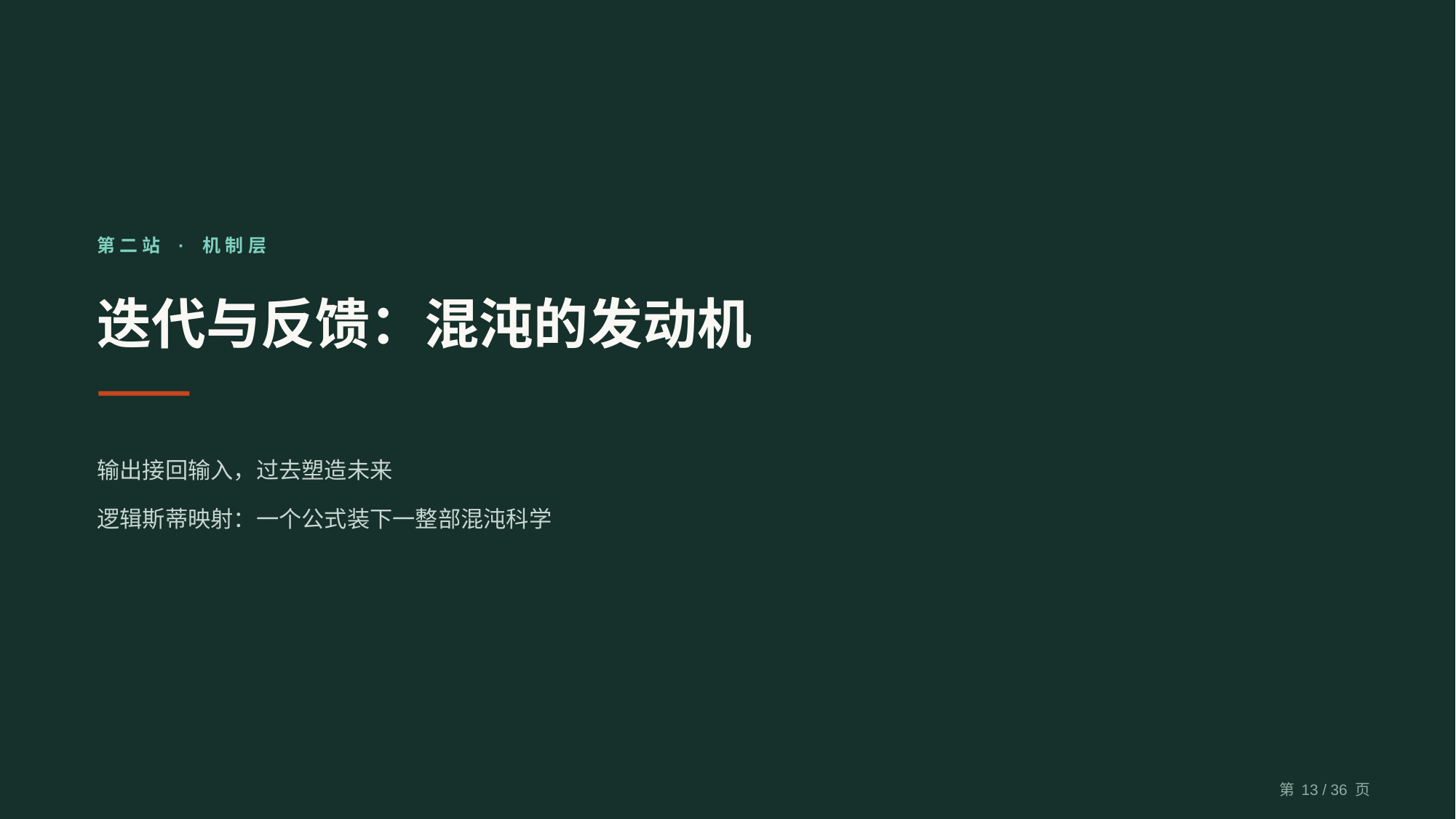

第二站 · 机制层
迭代与反馈：混沌的发动机

输出接回输入，过去塑造未来
逻辑斯蒂映射：一个公式装下一整部混沌科学
第 13 / 36 页